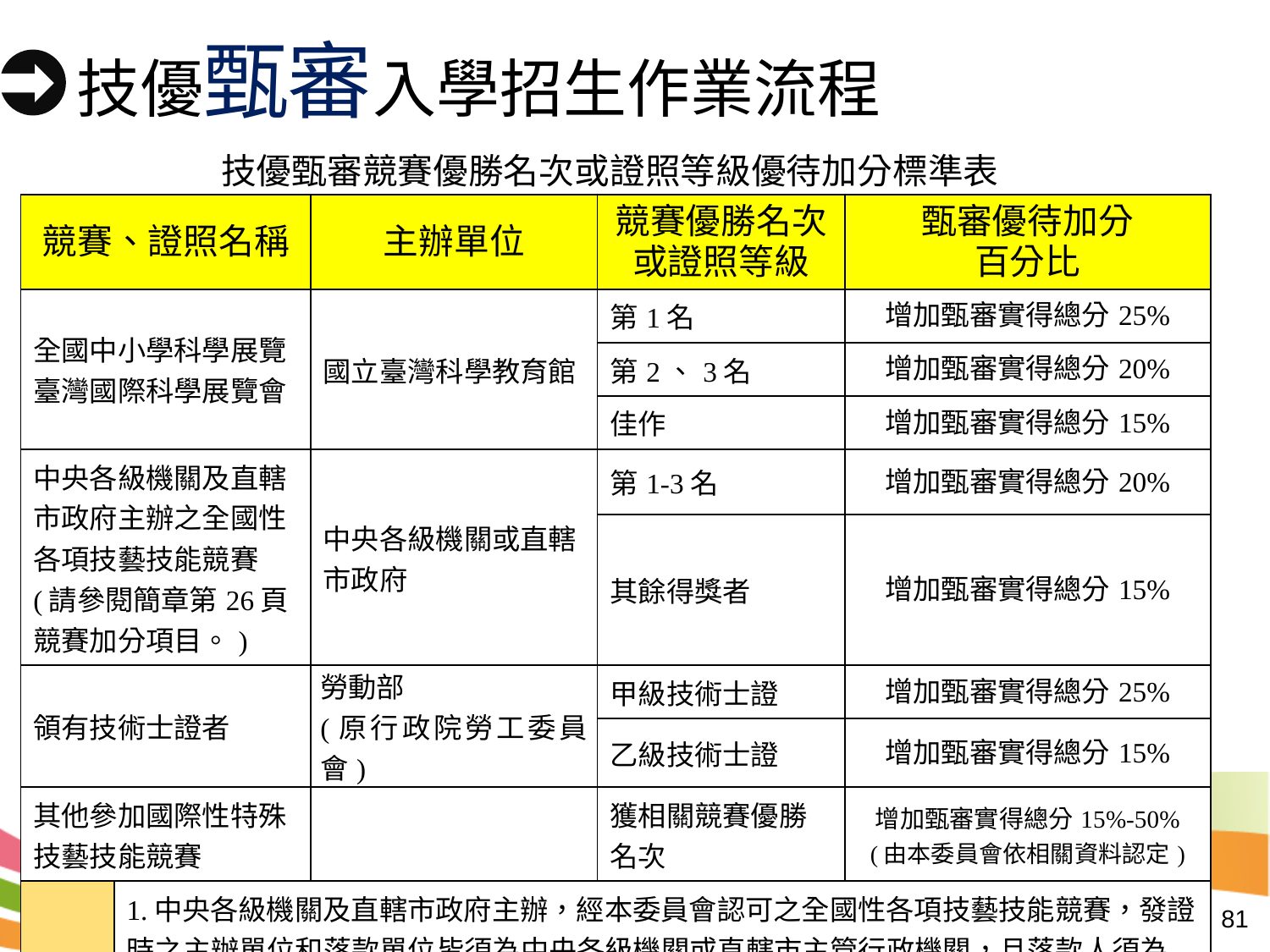

# 技優甄審入學招生作業流程

技優甄審競賽優勝名次或證照等級優待加分標準表
| 競賽、證照名稱 |  | 主辦單位 | 競賽優勝名次 或證照等級 | 甄審優待加分 百分比 |
| --- | --- | --- | --- | --- |
| 全國中小學科學展覽 臺灣國際科學展覽會 |  | 國立臺灣科學教育館 | 第1名 | 增加甄審實得總分25% |
|  |  |  | 第2、3名 | 增加甄審實得總分20% |
|  |  |  | 佳作 | 增加甄審實得總分15% |
| 中央各級機關及直轄市政府主辦之全國性各項技藝技能競賽 (請參閱簡章第26頁競賽加分項目。) |  | 中央各級機關或直轄市政府 | 第1-3名 | 增加甄審實得總分20% |
|  |  |  | 其餘得獎者 | 增加甄審實得總分15% |
| 領有技術士證者 |  | 勞動部 (原行政院勞工委員會) | 甲級技術士證 | 增加甄審實得總分25% |
|  |  |  | 乙級技術士證 | 增加甄審實得總分15% |
| 其他參加國際性特殊技藝技能競賽 |  |  | 獲相關競賽優勝名次 | 增加甄審實得總分15%-50% (由本委員會依相關資料認定) |
| 備註 | 1.中央各級機關及直轄市政府主辦，經本委員會認可之全國性各項技藝技能競賽，發證 時之主辦單位和落款單位皆須為中央各級機關或直轄市主管行政機關，且落款人須為 該機關首長，否則不在技優甄審入學採計範圍內。 2.在資格審查前，若相關辦法或實施要點有所修訂時，概以教育部最新公告之修訂版 本為準。 |  |  |  |
81